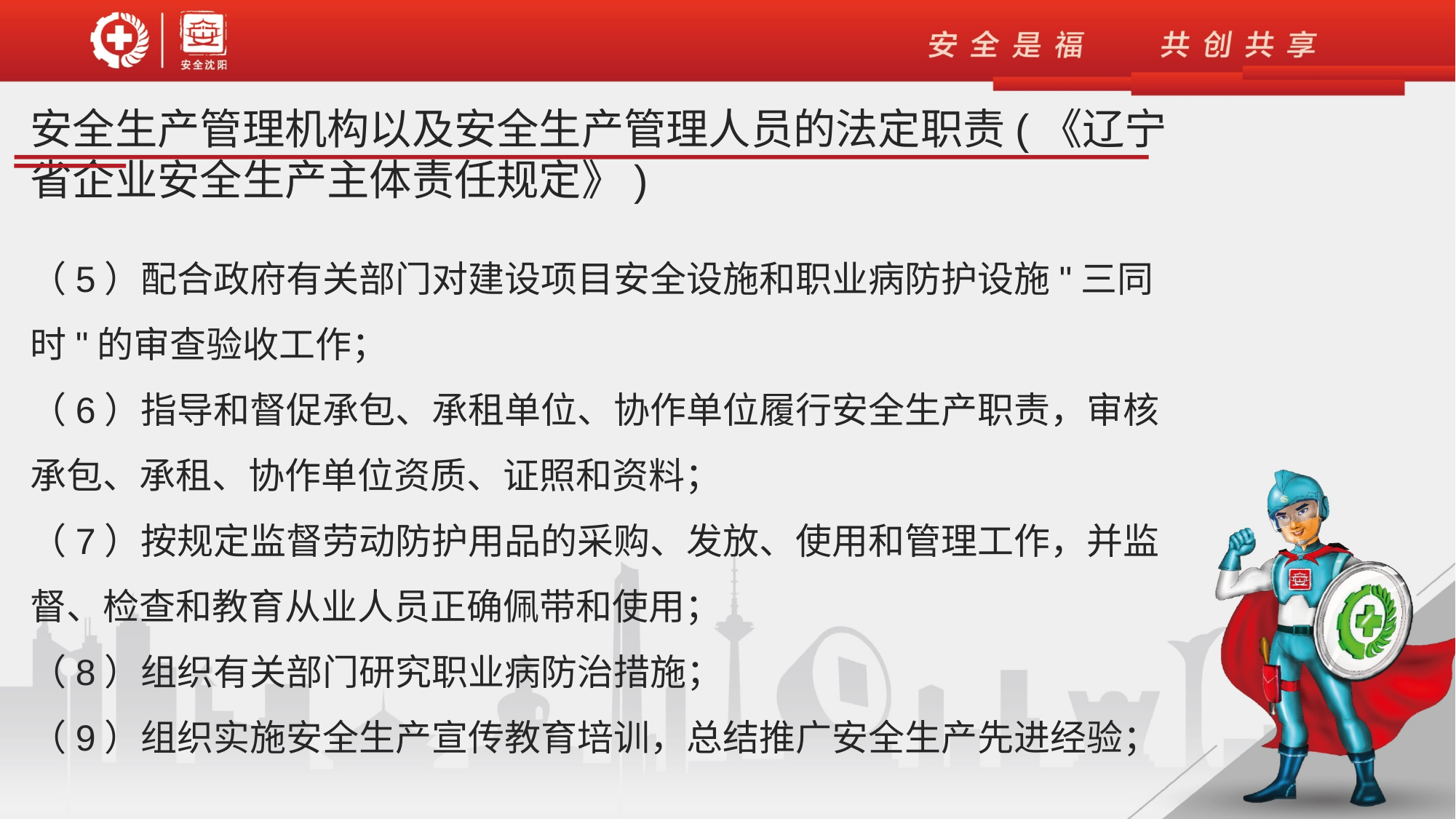

安全生产管理机构以及安全生产管理人员的法定职责(《辽宁省企业安全生产主体责任规定》)

（5）配合政府有关部门对建设项目安全设施和职业病防护设施"三同时"的审查验收工作；
（6）指导和督促承包、承租单位、协作单位履行安全生产职责，审核承包、承租、协作单位资质、证照和资料；
（7）按规定监督劳动防护用品的采购、发放、使用和管理工作，并监督、检查和教育从业人员正确佩带和使用；
（8）组织有关部门研究职业病防治措施；
（9）组织实施安全生产宣传教育培训，总结推广安全生产先进经验；